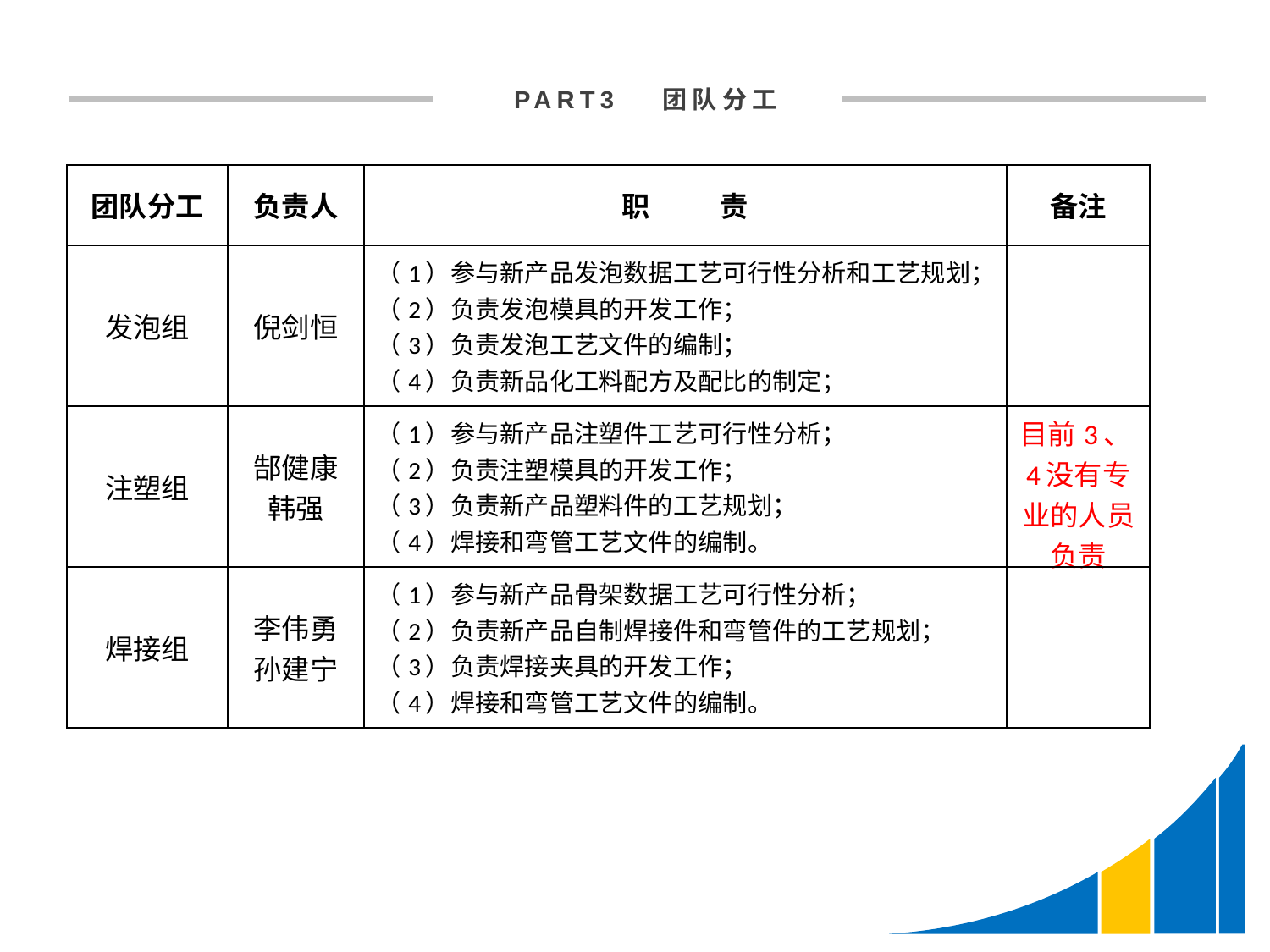

PART3   团队分工
| 团队分工 | 负责人 | 职 责 | 备注 |
| --- | --- | --- | --- |
| 发泡组 | 倪剑恒 | （1）参与新产品发泡数据工艺可行性分析和工艺规划； （2）负责发泡模具的开发工作； （3）负责发泡工艺文件的编制； （4）负责新品化工料配方及配比的制定； |  |
| 注塑组 | 郜健康 韩强 | （1）参与新产品注塑件工艺可行性分析； （2）负责注塑模具的开发工作； （3）负责新产品塑料件的工艺规划； （4）焊接和弯管工艺文件的编制。 | 目前3、4没有专业的人员负责 |
| 焊接组 | 李伟勇 孙建宁 | （1）参与新产品骨架数据工艺可行性分析； （2）负责新产品自制焊接件和弯管件的工艺规划； （3）负责焊接夹具的开发工作； （4）焊接和弯管工艺文件的编制。 |  |